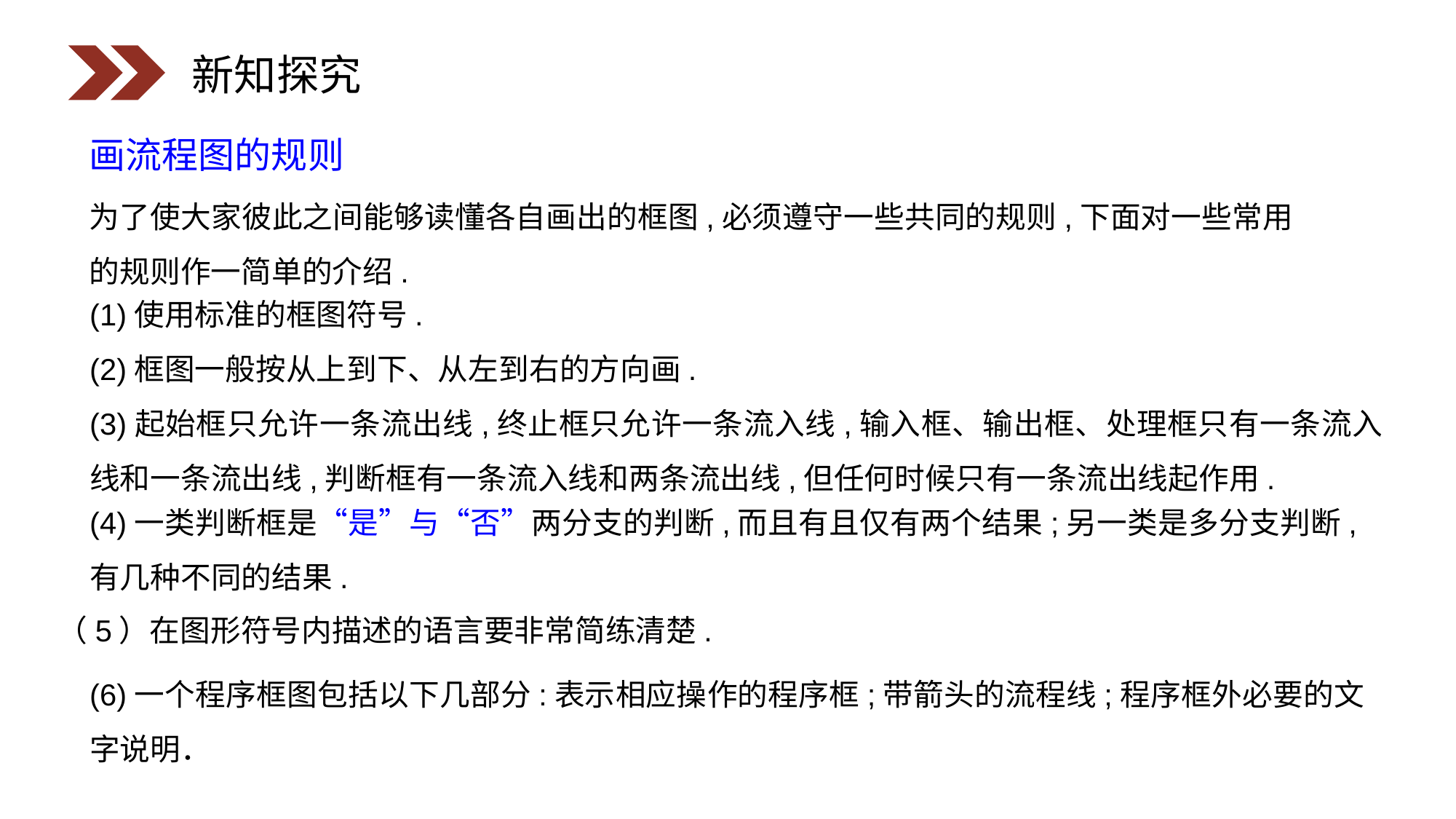

新知探究
画流程图的规则
为了使大家彼此之间能够读懂各自画出的框图,必须遵守一些共同的规则,下面对一些常用的规则作一简单的介绍.
(1)使用标准的框图符号.
(2)框图一般按从上到下、从左到右的方向画.
(3)起始框只允许一条流出线,终止框只允许一条流入线,输入框、输出框、处理框只有一条流入线和一条流出线,判断框有一条流入线和两条流出线,但任何时候只有一条流出线起作用.

(4)一类判断框是“是”与“否”两分支的判断,而且有且仅有两个结果;另一类是多分支判断,有几种不同的结果.
（5）在图形符号内描述的语言要非常简练清楚.
(6)一个程序框图包括以下几部分:表示相应操作的程序框;带箭头的流程线;程序框外必要的文字说明．